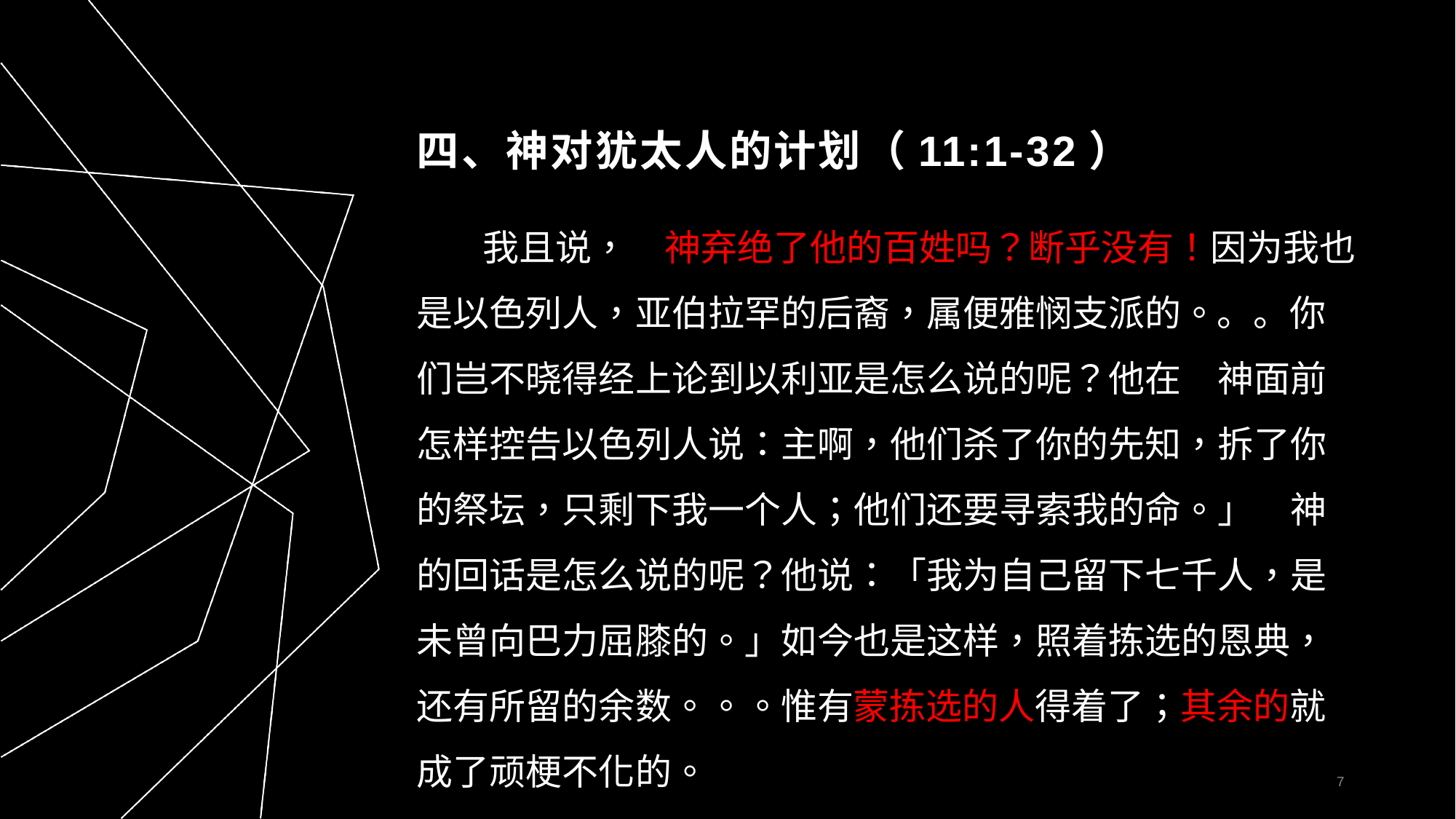

# 四、神对犹太人的计划（11:1-32）
       我且说，　神弃绝了他的百姓吗？断乎没有！因为我也是以色列人，亚伯拉罕的后裔，属便雅悯支派的。。。你们岂不晓得经上论到以利亚是怎么说的呢？他在　神面前怎样控告以色列人说：主啊，他们杀了你的先知，拆了你的祭坛，只剩下我一个人；他们还要寻索我的命。」　神的回话是怎么说的呢？他说：「我为自己留下七千人，是未曾向巴力屈膝的。」如今也是这样，照着拣选的恩典，还有所留的余数。。。惟有蒙拣选的人得着了；其余的就成了顽梗不化的。
7